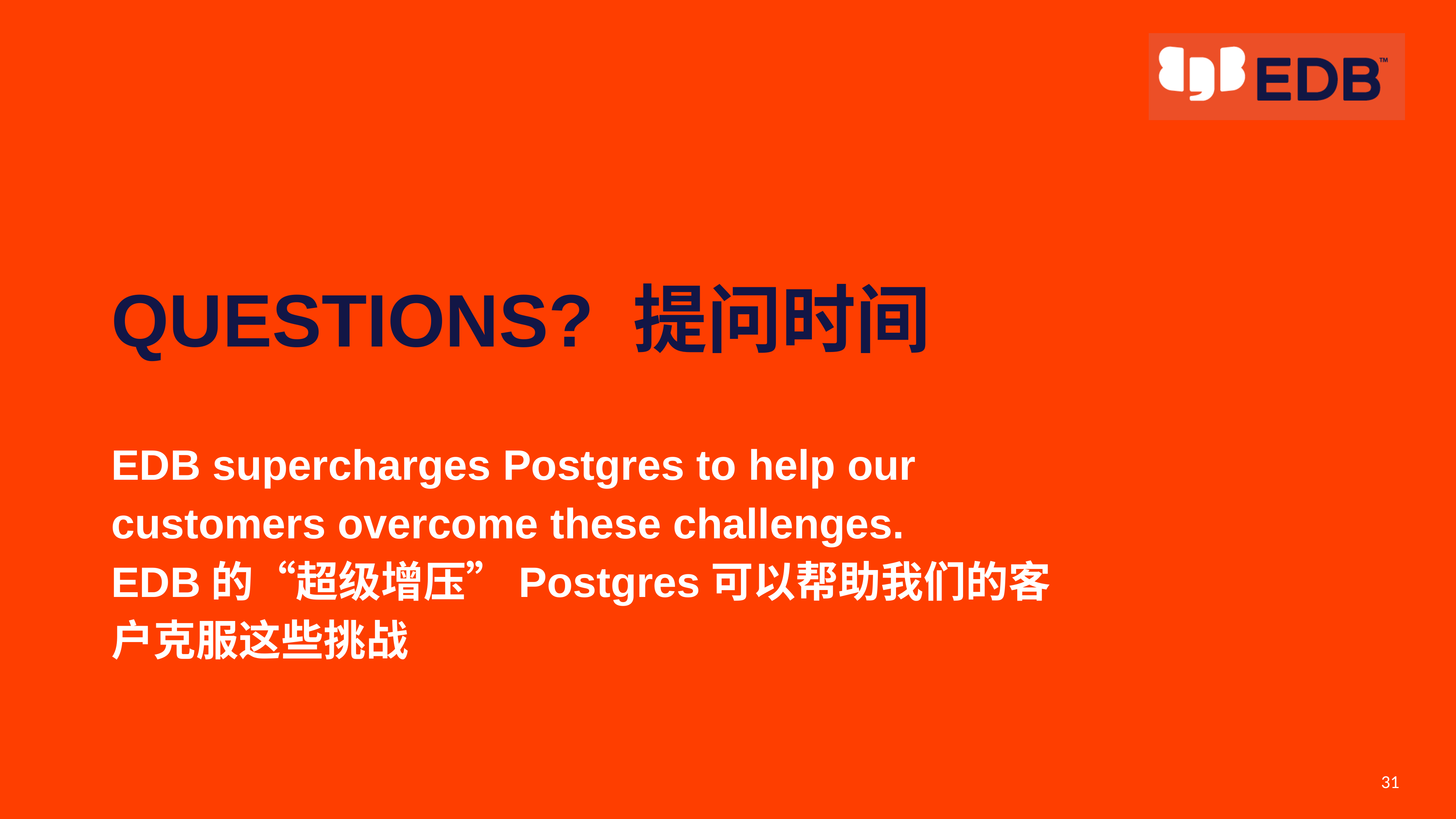

QUESTIONS? 提问时间
EDB supercharges Postgres to help our customers overcome these challenges.
EDB的“超级增压”Postgres可以帮助我们的客户克服这些挑战
31